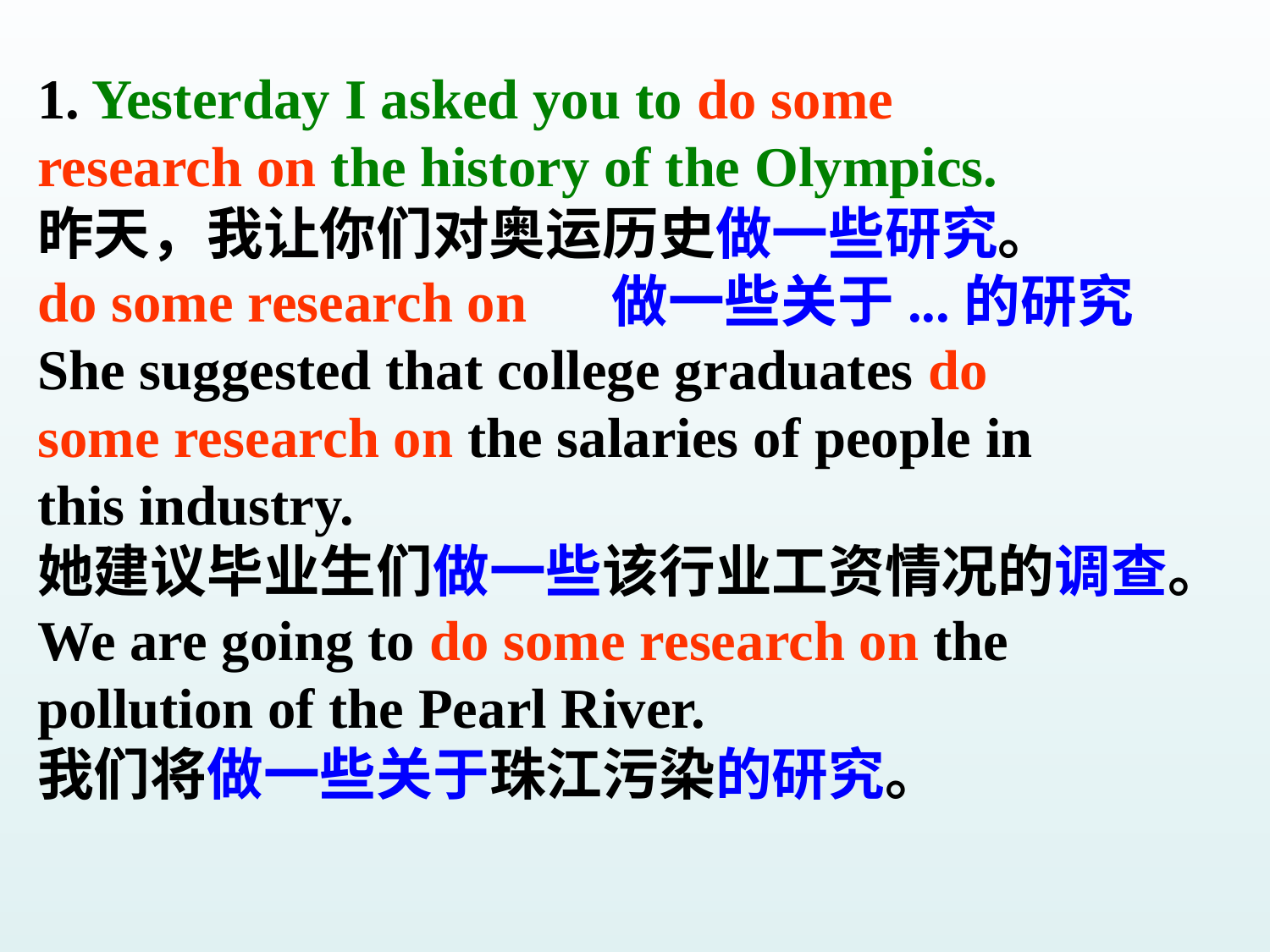

1. Yesterday I asked you to do some
research on the history of the Olympics.
昨天，我让你们对奥运历史做一些研究。
do some research on     做一些关于...的研究
She suggested that college graduates do
some research on the salaries of people in
this industry.
她建议毕业生们做一些该行业工资情况的调查。
We are going to do some research on the
pollution of the Pearl River.
我们将做一些关于珠江污染的研究。